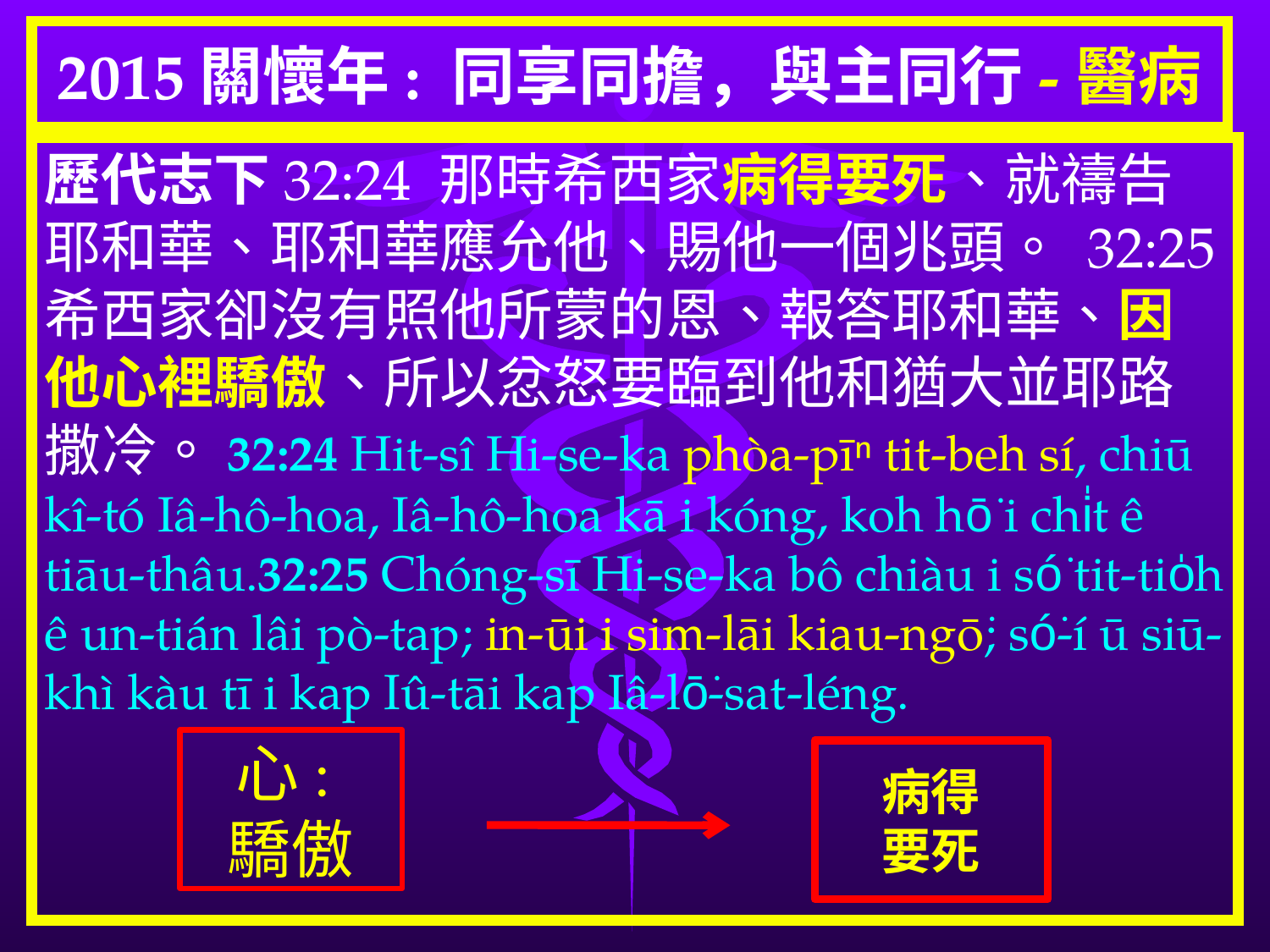

# 2015關懷年: 同享同擔，與主同行-醫病
歷代志下32:24 那時希西家病得要死、就禱告耶和華、耶和華應允他、賜他一個兆頭。 32:25 希西家卻沒有照他所蒙的恩、報答耶和華、因他心裡驕傲、所以忿怒要臨到他和猶大並耶路撒冷。32:24 Hit-sî Hi-se-ka phòa-pīⁿ tit-beh sí, chiū kî-tó Iâ-hô-hoa, Iâ-hô-hoa kā i kóng, koh hō͘ i chi̍t ê tiāu-thâu.32:25 Chóng-sī Hi-se-ka bô chiàu i só͘ tit-tio̍h ê un-tián lâi pò-tap; in-ūi i sim-lāi kiau-ngō͘; só͘-í ū siū-khì kàu tī i kap Iû-tāi kap Iâ-lō͘-sat-léng.

心:
驕傲
病得
要死